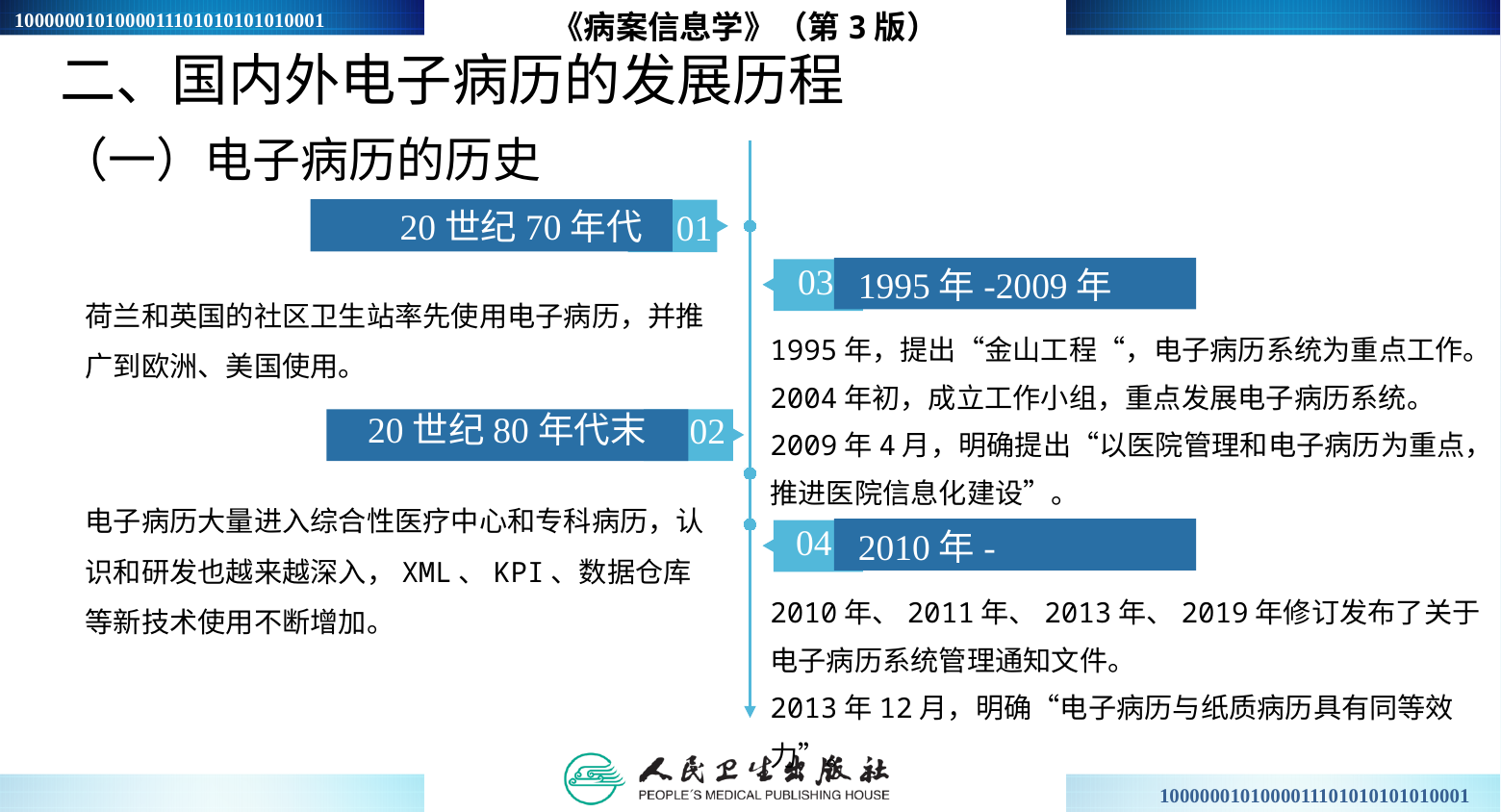

《病案信息学》（第3版）
二、国内外电子病历的发展历程
（一）电子病历的历史
20世纪70年代
01

03

1995年-2009年

荷兰和英国的社区卫生站率先使用电子病历，并推广到欧洲、美国使用。
1995年，提出“金山工程“，电子病历系统为重点工作。2004年初，成立工作小组，重点发展电子病历系统。
2009年4月，明确提出“以医院管理和电子病历为重点，推进医院信息化建设”。
20世纪80年代末
02

电子病历大量进入综合性医疗中心和专科病历，认识和研发也越来越深入，XML、KPI、数据仓库等新技术使用不断增加。
04

2010年-

2010年、2011年、2013年、2019年修订发布了关于电子病历系统管理通知文件。
2013年12月，明确“电子病历与纸质病历具有同等效力”。